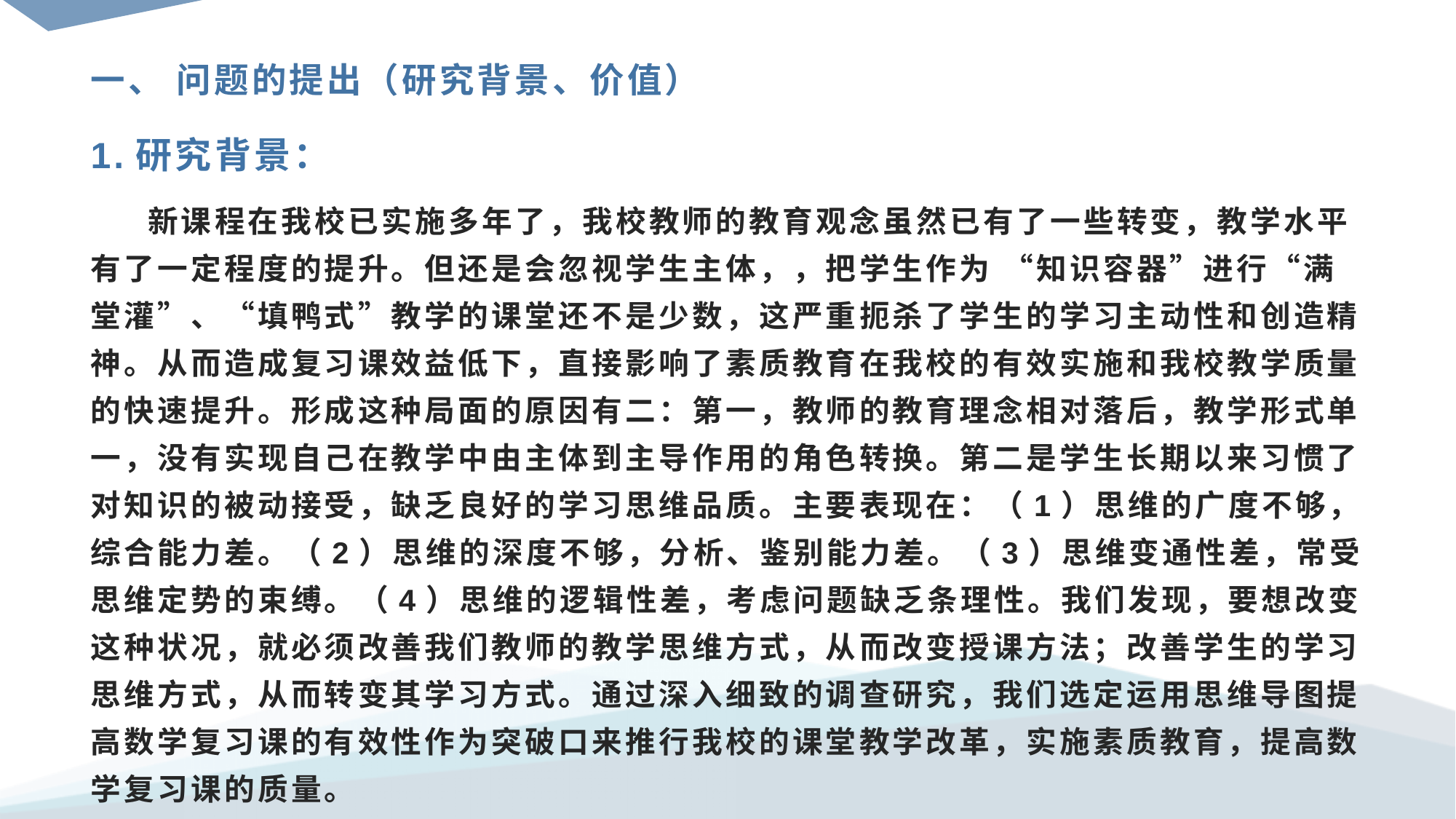

# 一、 问题的提出（研究背景、价值）
1.研究背景：
     新课程在我校已实施多年了，我校教师的教育观念虽然已有了一些转变，教学水平有了一定程度的提升。但还是会忽视学生主体，，把学生作为 “知识容器”进行“满堂灌”、“填鸭式”教学的课堂还不是少数，这严重扼杀了学生的学习主动性和创造精神。从而造成复习课效益低下，直接影响了素质教育在我校的有效实施和我校教学质量的快速提升。形成这种局面的原因有二：第一，教师的教育理念相对落后，教学形式单一，没有实现自己在教学中由主体到主导作用的角色转换。第二是学生长期以来习惯了对知识的被动接受，缺乏良好的学习思维品质。主要表现在：（1）思维的广度不够，综合能力差。（2）思维的深度不够，分析、鉴别能力差。（3）思维变通性差，常受思维定势的束缚。（4）思维的逻辑性差，考虑问题缺乏条理性。我们发现，要想改变这种状况，就必须改善我们教师的教学思维方式，从而改变授课方法；改善学生的学习思维方式，从而转变其学习方式。通过深入细致的调查研究，我们选定运用思维导图提高数学复习课的有效性作为突破口来推行我校的课堂教学改革，实施素质教育，提高数学复习课的质量。